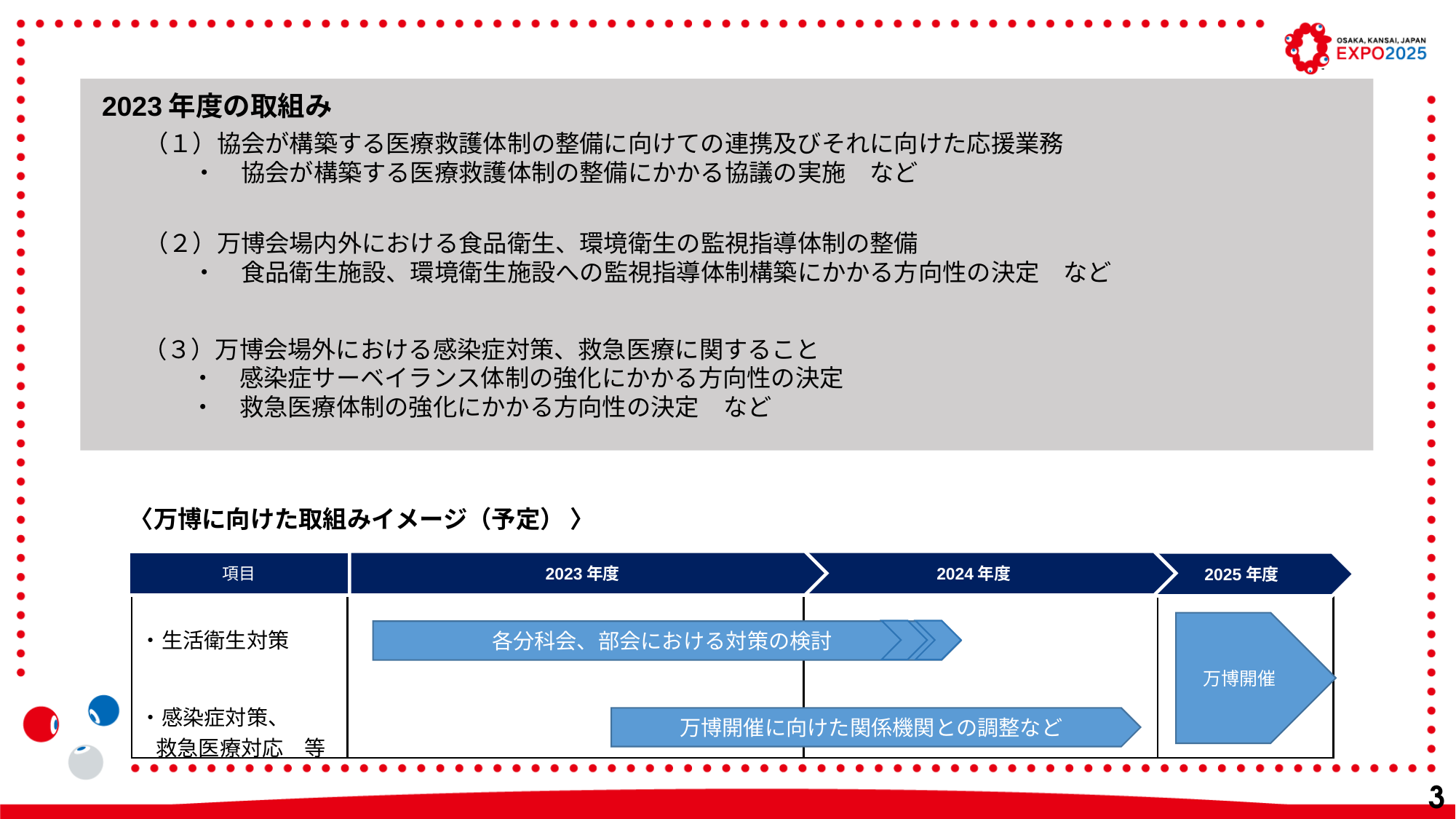

2023年度の取組み
（１）協会が構築する医療救護体制の整備に向けての連携及びそれに向けた応援業務
　　・　協会が構築する医療救護体制の整備にかかる協議の実施　など

（２）万博会場内外における食品衛生、環境衛生の監視指導体制の整備
　　・　食品衛生施設、環境衛生施設への監視指導体制構築にかかる方向性の決定　など

（３）万博会場外における感染症対策、救急医療に関すること
　　・　感染症サーベイランス体制の強化にかかる方向性の決定
　　・　救急医療体制の強化にかかる方向性の決定　など

〈万博に向けた取組みイメージ（予定） 〉
項目
2023年度
2024年度
2025年度
| ・生活衛生対策 ・感染症対策、 救急医療対応　等 |  |  |  |
| --- | --- | --- | --- |
万博開催

各分科会、部会における対策の検討
万博開催に向けた関係機関との調整など
37